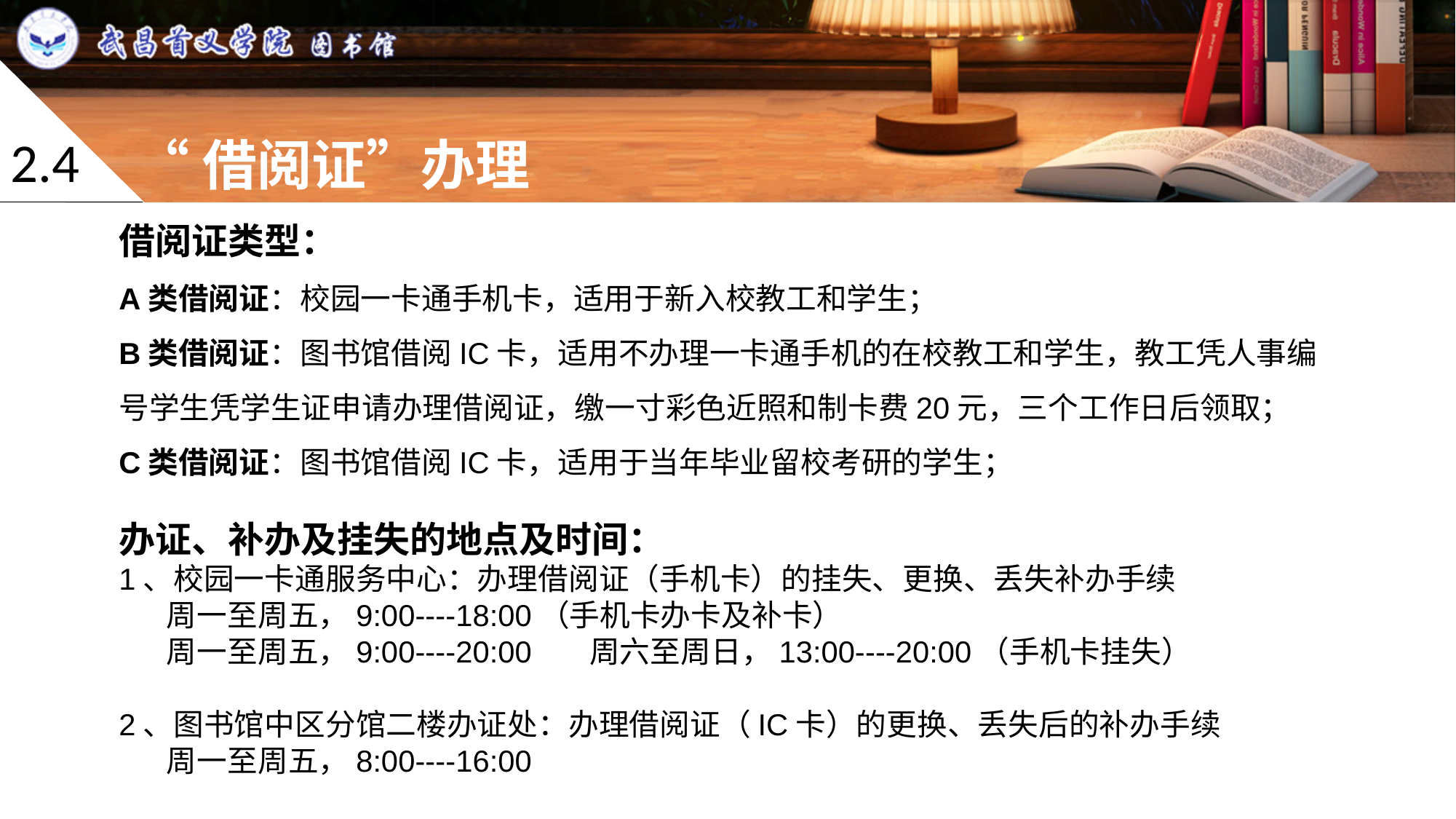

2.4
“借阅证”办理
借阅证类型：
A类借阅证：校园一卡通手机卡，适用于新入校教工和学生；
B类借阅证：图书馆借阅IC卡，适用不办理一卡通手机的在校教工和学生，教工凭人事编号学生凭学生证申请办理借阅证，缴一寸彩色近照和制卡费20元，三个工作日后领取；
C类借阅证：图书馆借阅IC卡，适用于当年毕业留校考研的学生；

办证、补办及挂失的地点及时间：
1、校园一卡通服务中心：办理借阅证（手机卡）的挂失、更换、丢失补办手续
      周一至周五，9:00----18:00（手机卡办卡及补卡）
      周一至周五，9:00----20:00      周六至周日，13:00----20:00（手机卡挂失）

2、图书馆中区分馆二楼办证处：办理借阅证（IC卡）的更换、丢失后的补办手续
      周一至周五，8:00----16:00